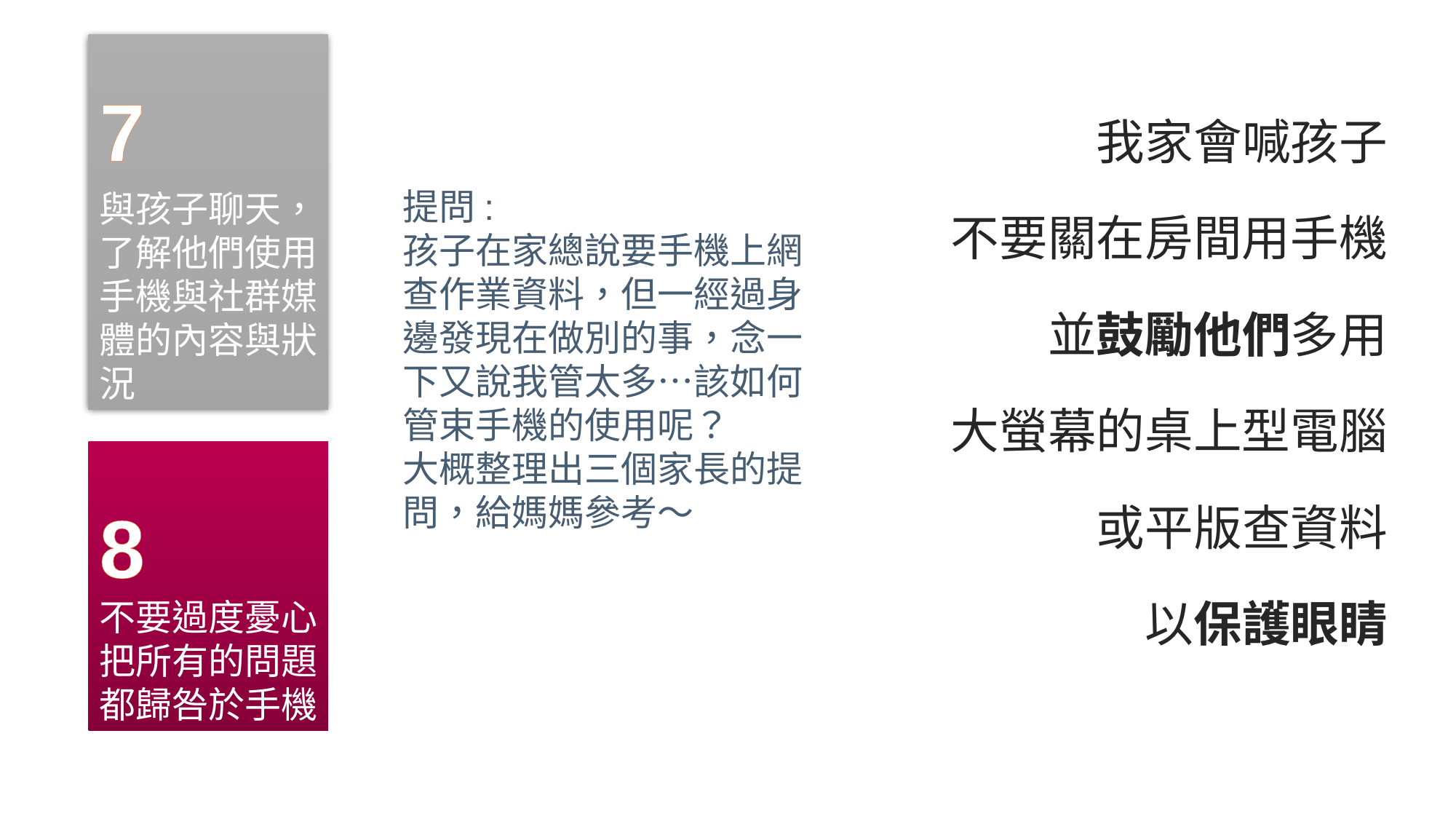

7
與孩子聊天，了解他們使用手機與社群媒體的內容與狀況
我家會喊孩子
不要關在房間用手機
並鼓勵他們多用
大螢幕的桌上型電腦
或平版查資料
以保護眼睛
提問:
孩子在家總說要手機上網查作業資料，但一經過身邊發現在做別的事，念一下又說我管太多…該如何管束手機的使用呢？
大概整理出三個家長的提問，給媽媽參考～

8
不要過度憂心，把所有的問題都歸咎於手機